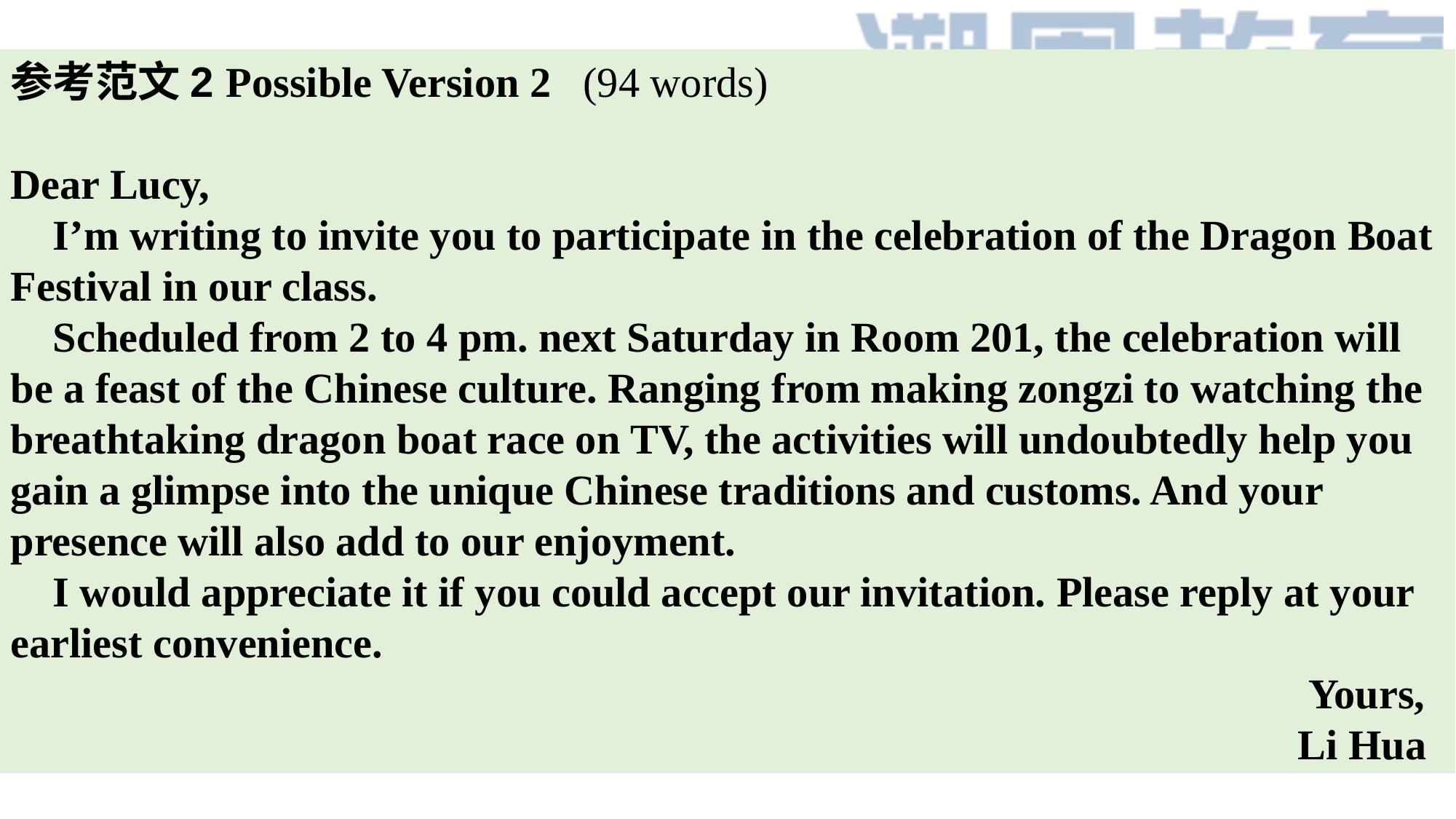

参考范文2 Possible Version 2   (94 words)

Dear Lucy,    I’m writing to invite you to participate in the celebration of the Dragon Boat Festival in our class.    Scheduled from 2 to 4 pm. next Saturday in Room 201, the celebration will be a feast of the Chinese culture. Ranging from making zongzi to watching the breathtaking dragon boat race on TV, the activities will undoubtedly help you gain a glimpse into the unique Chinese traditions and customs. And your presence will also add to our enjoyment.    I would appreciate it if you could accept our invitation. Please reply at your earliest convenience.                                                                                                                           Yours,                                                                                                                          Li Hua